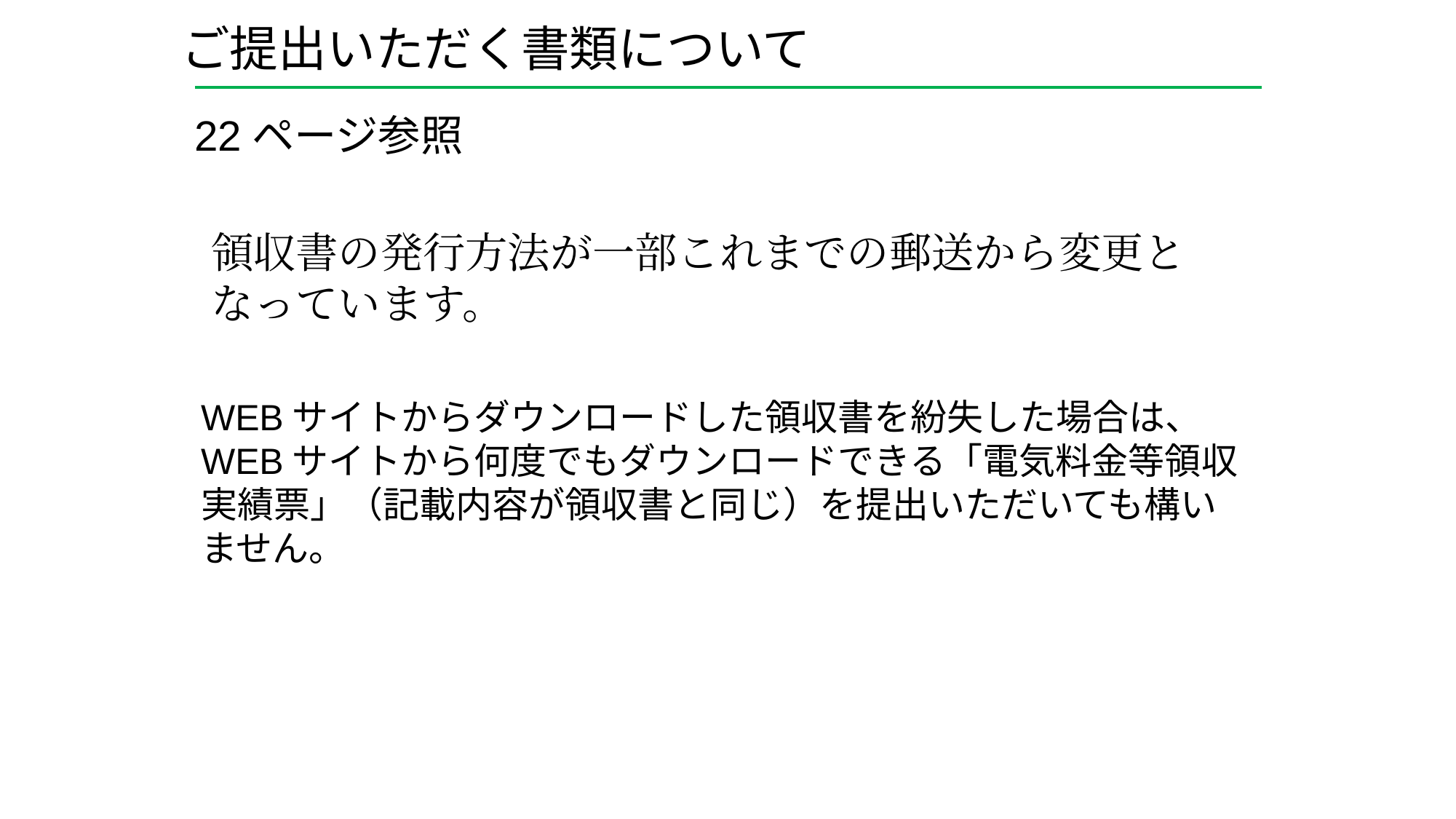

ご提出いただく書類について
22ページ参照
領収書の発行方法が一部これまでの郵送から変更となっています。
WEBサイトからダウンロードした領収書を紛失した場合は、WEBサイトから何度でもダウンロードできる「電気料金等領収実績票」（記載内容が領収書と同じ）を提出いただいても構いません。